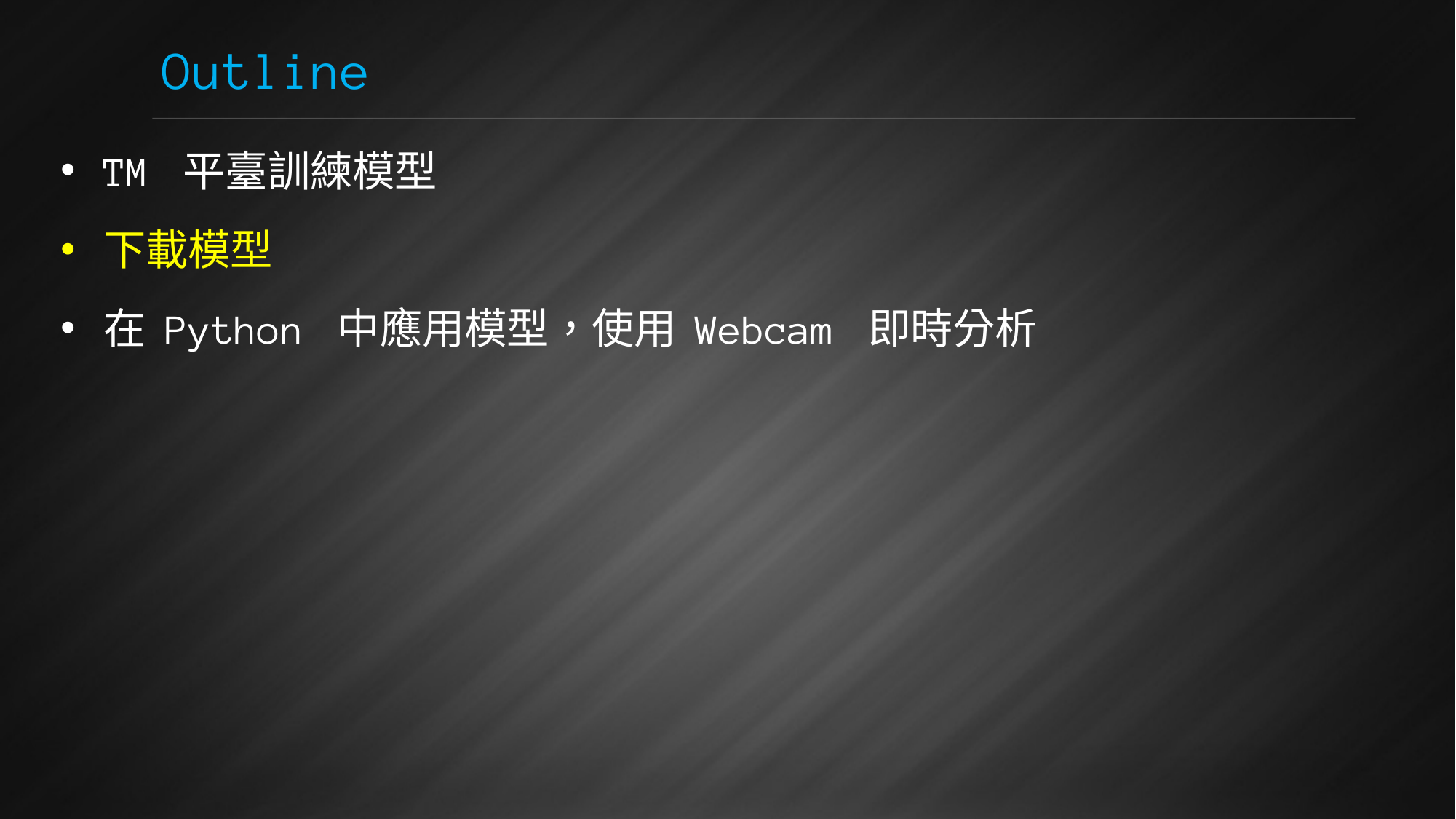

# Outline
TM 平臺訓練模型
下載模型
在 Python 中應用模型，使用 Webcam 即時分析